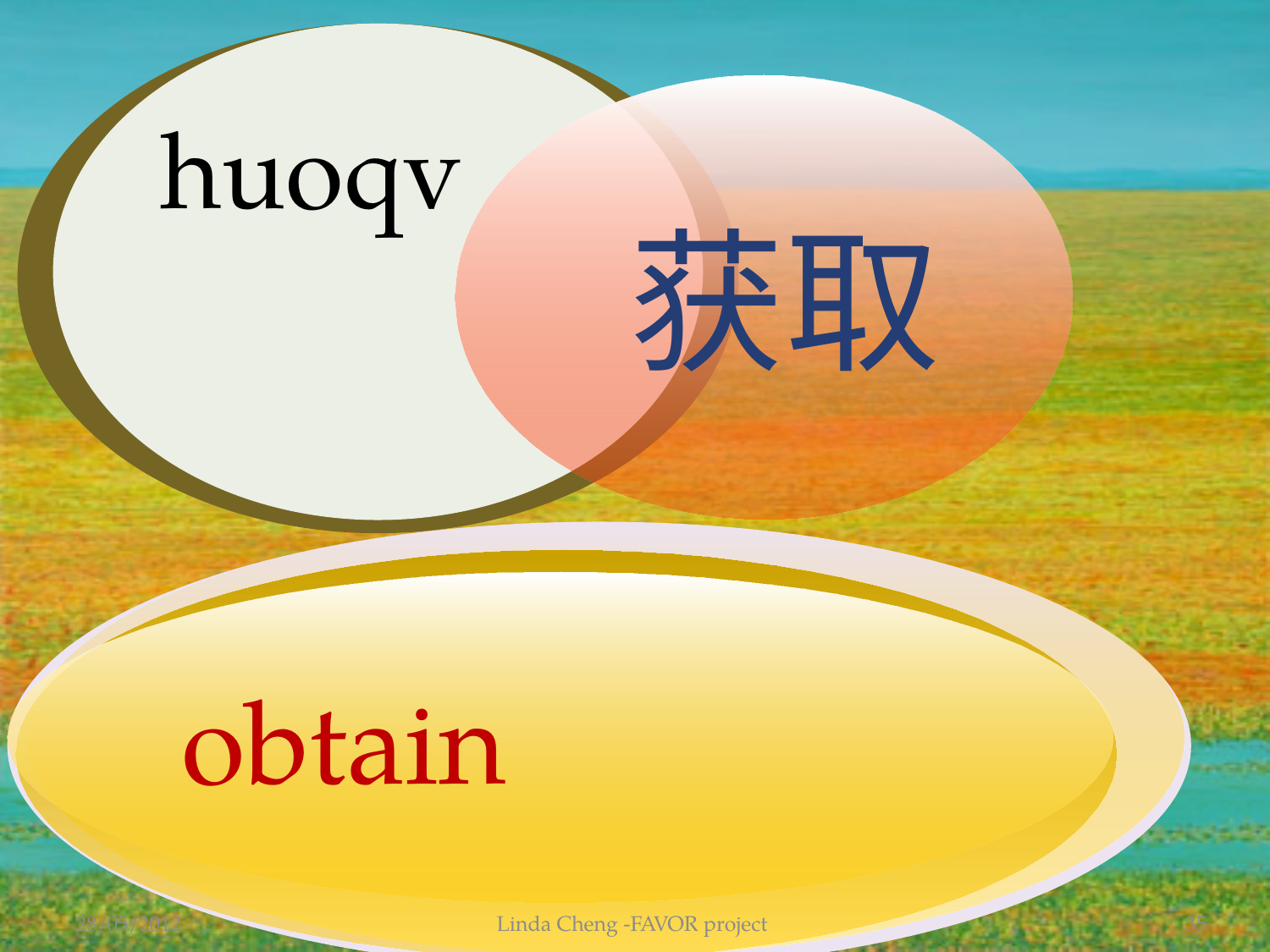

huoqv
 获取

obtain
28/05/2012
Linda Cheng -FAVOR project
35